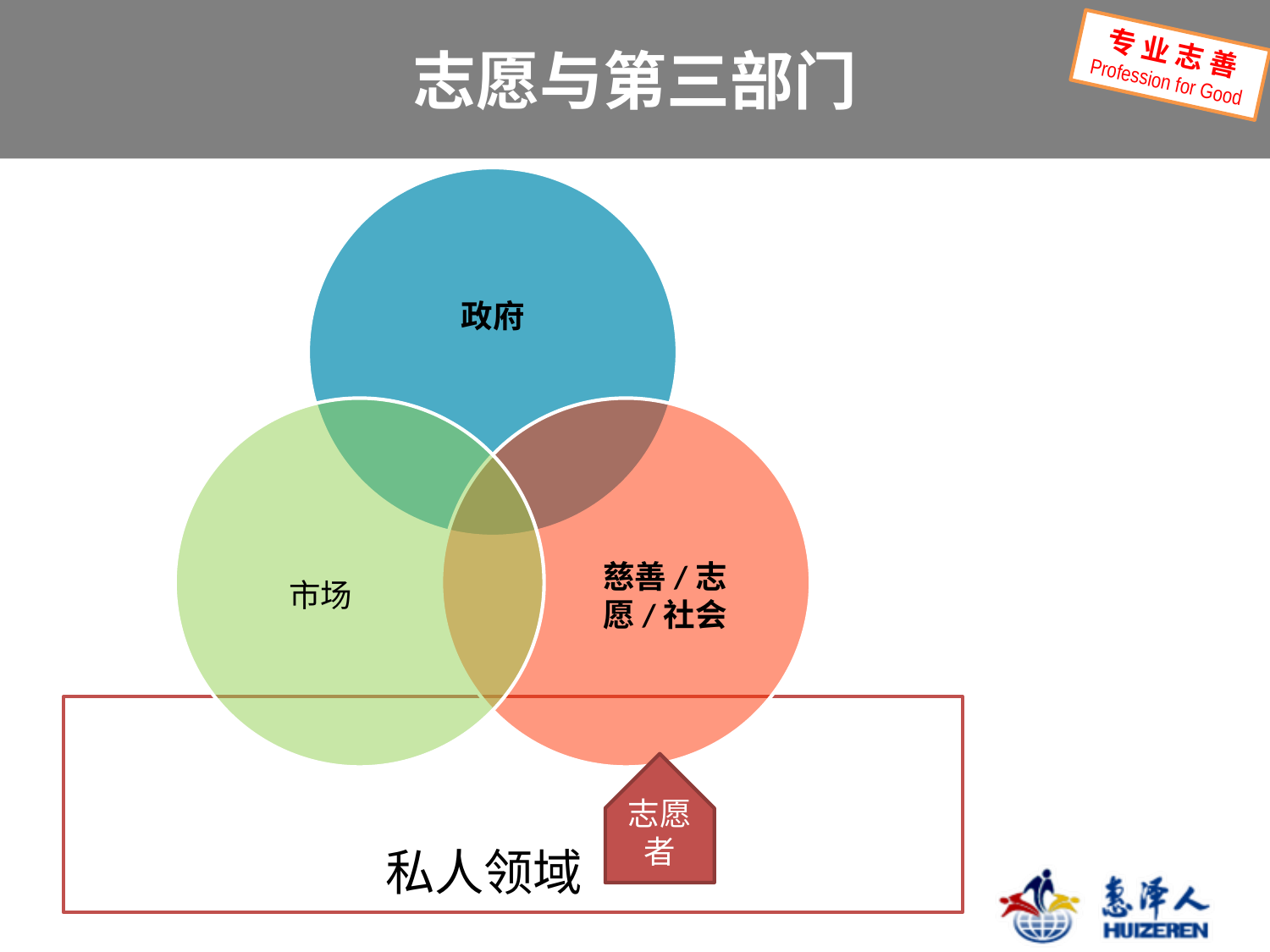

# 志愿与第三部门
专 业 志 善
Profession for Good
政府
慈善/志愿/社会
市场

                           私人领域
志愿者